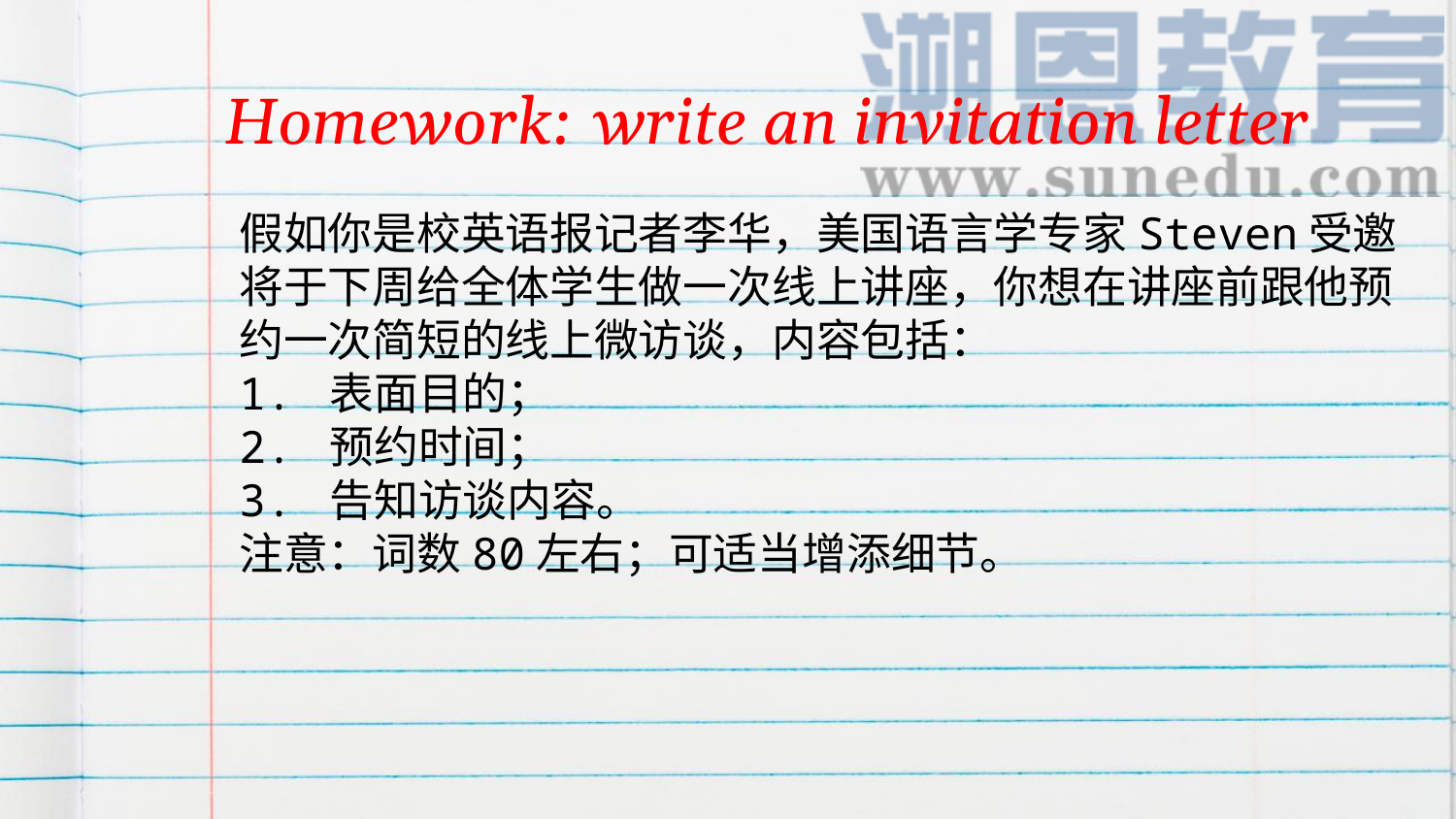

# Homework: write an invitation letter
20
假如你是校英语报记者李华，美国语言学专家Steven受邀将于下周给全体学生做一次线上讲座，你想在讲座前跟他预约一次简短的线上微访谈，内容包括：
1. 表面目的；
2. 预约时间；
3. 告知访谈内容。
注意：词数80左右；可适当增添细节。